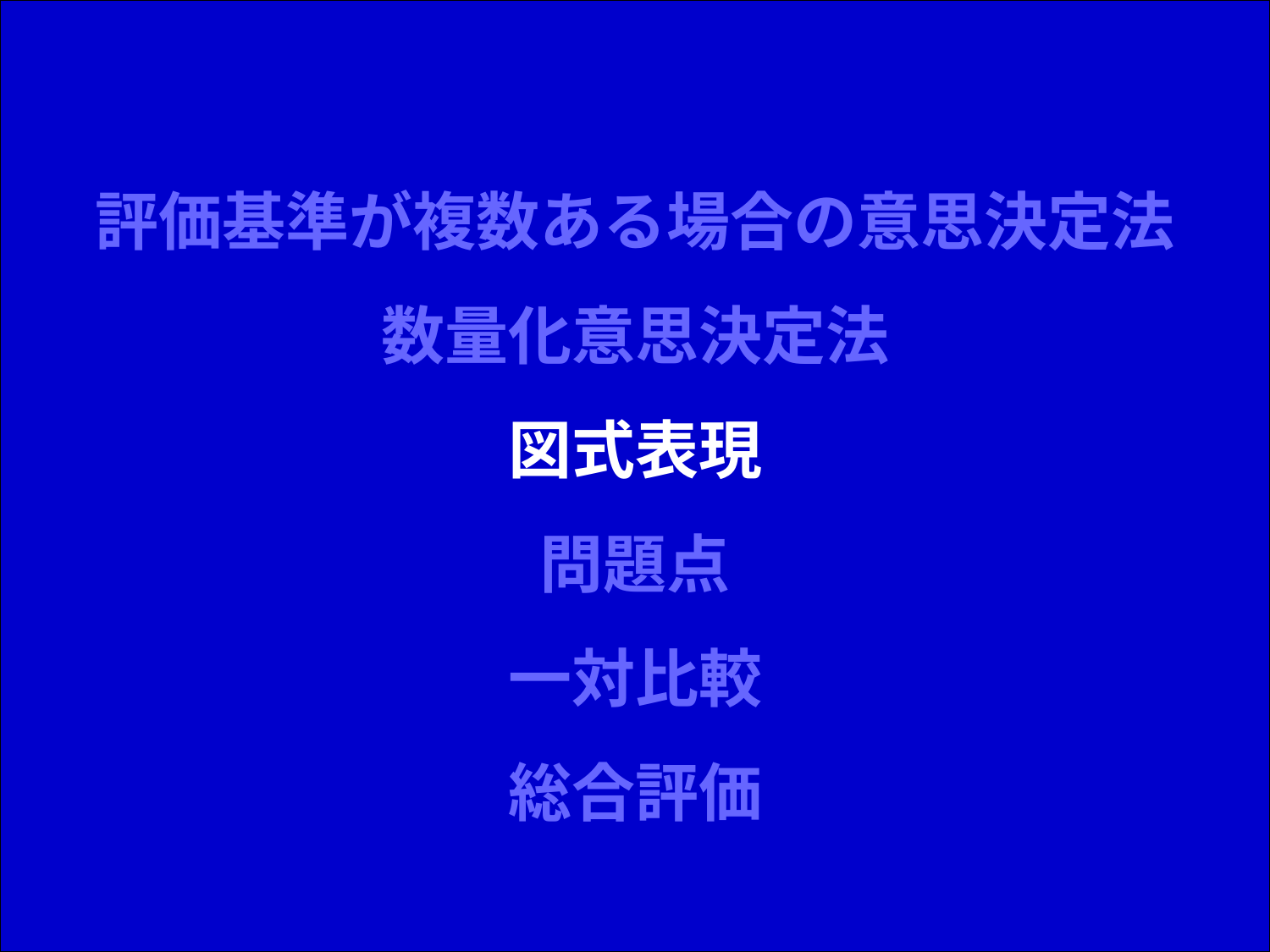

# 評価基準が複数ある場合の意思決定法 数量化意思決定法 図式表現 問題点 一対比較 総合評価